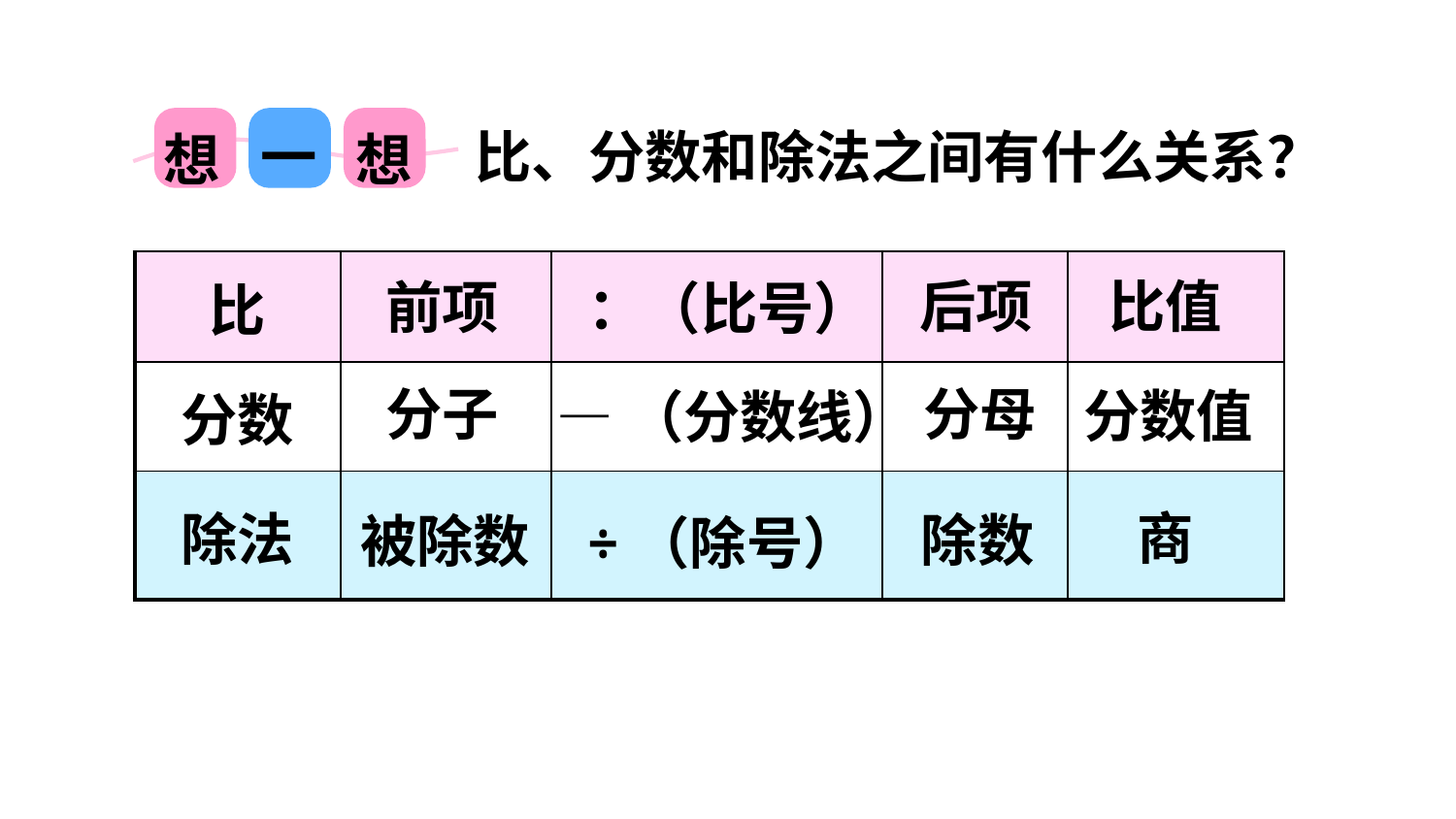

一
想
想

比、分数和除法之间有什么关系？
| 比 |  |  |  |  |
| --- | --- | --- | --- | --- |
| 分数 |  |  |  |  |
| 除法 |  |  |  |  |
比值
后项
前项
：（比号）
分子
分母
分数值
—（分数线）
商
除数
被除数
÷（除号）